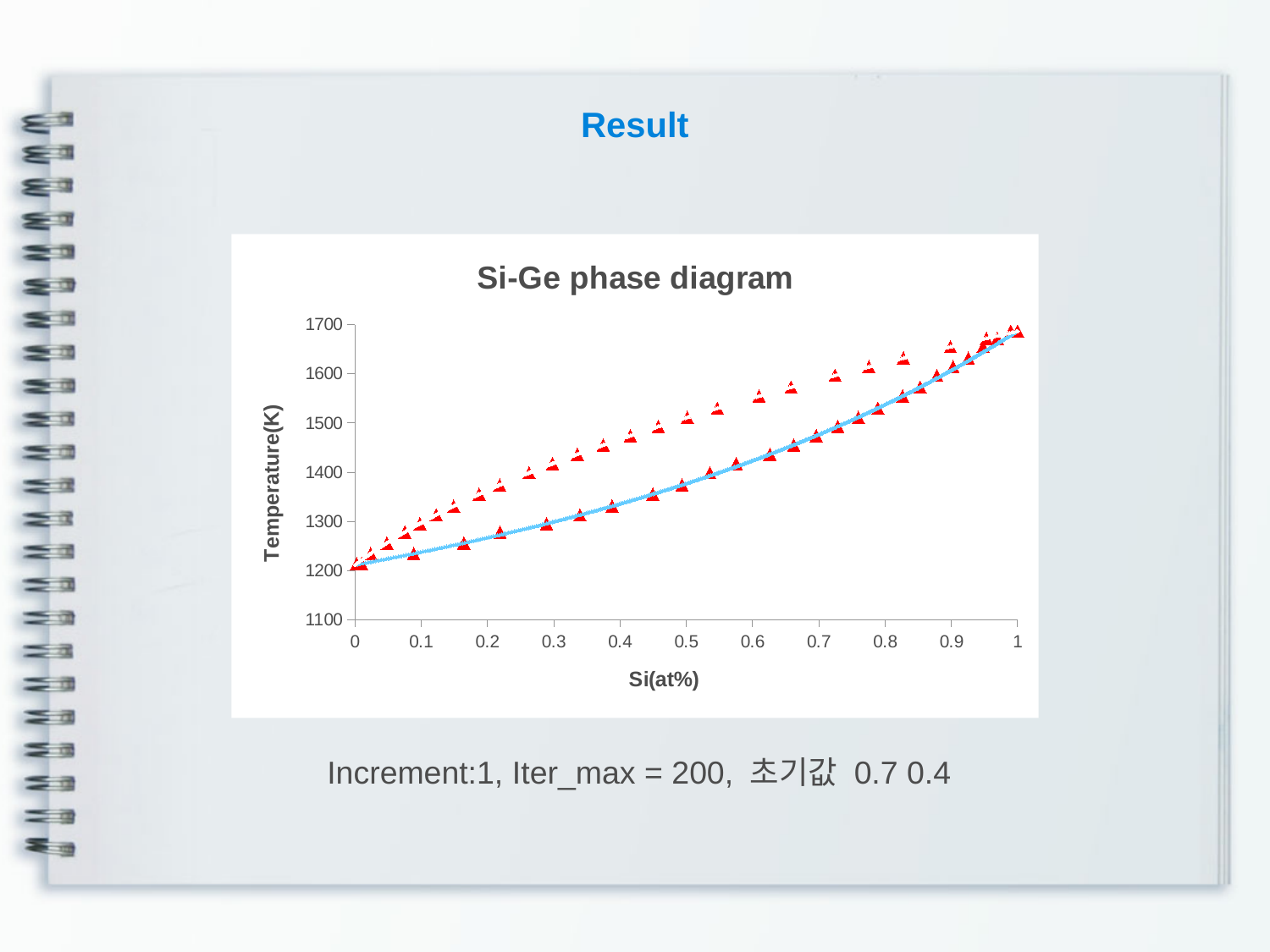

Result

### Chart: Si-Ge phase diagram

| Category | Si_Liquid | Si_Solid | L | s |
|---|---|---|---|---|
Increment:1, Iter_max = 200, 초기값 0.7 0.4